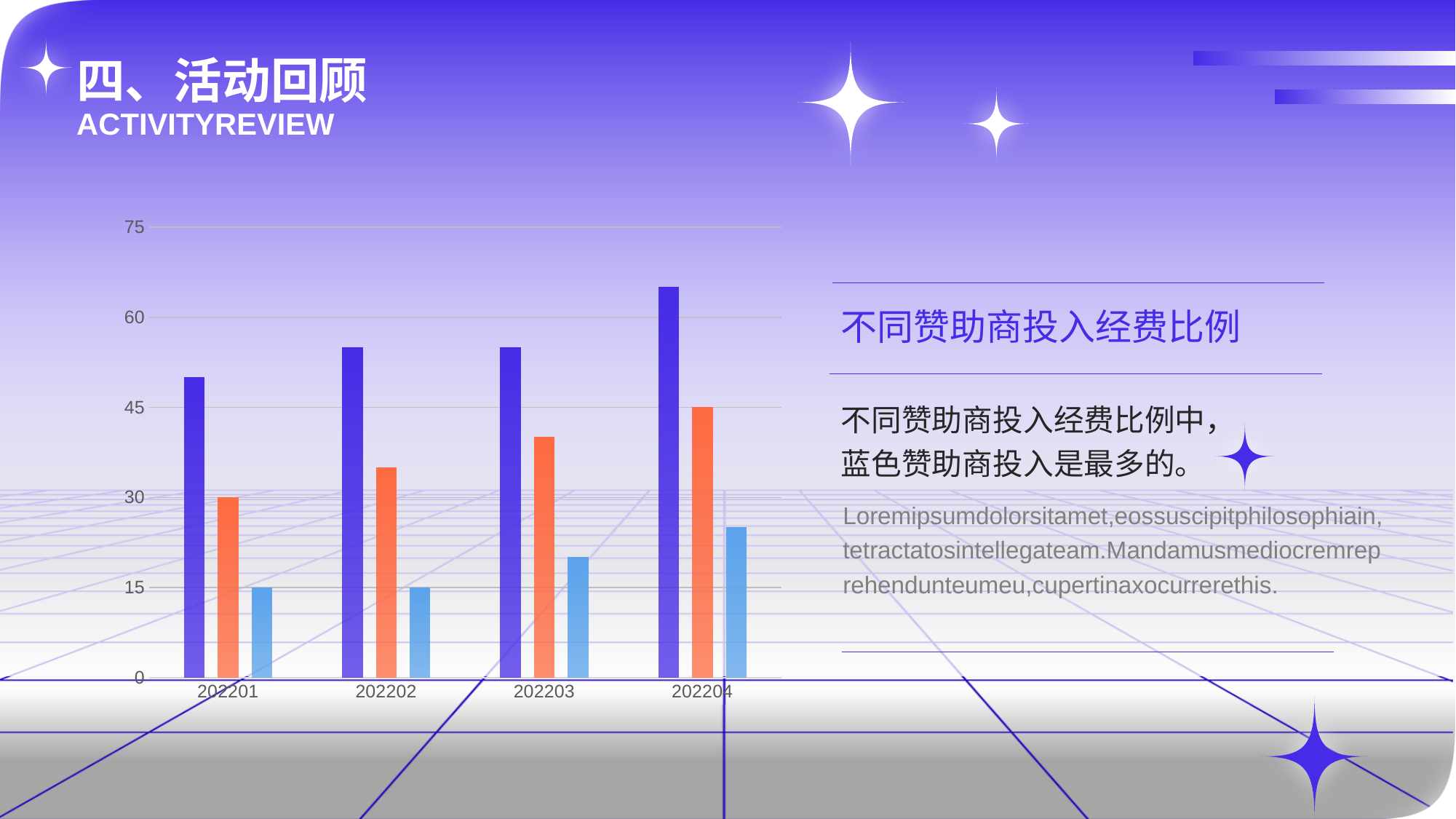

# 四、活动回顾ACTIVITYREVIEW

### Chart

| Category | A | B | C |
|---|---|---|---|
| 202201 | 50.0 | 30.0 | 15.0 |
| 202202 | 55.0 | 35.0 | 15.0 |
| 202203 | 55.0 | 40.0 | 20.0 |
| 202204 | 65.0 | 45.0 | 25.0 |
不同赞助商投入经费比例
不同赞助商投入经费比例中，
蓝色赞助商投入是最多的。
Loremipsumdolorsitamet,eossuscipitphilosophiain,
tetractatosintellegateam.Mandamusmediocremrep
rehendunteumeu,cupertinaxocurrerethis.